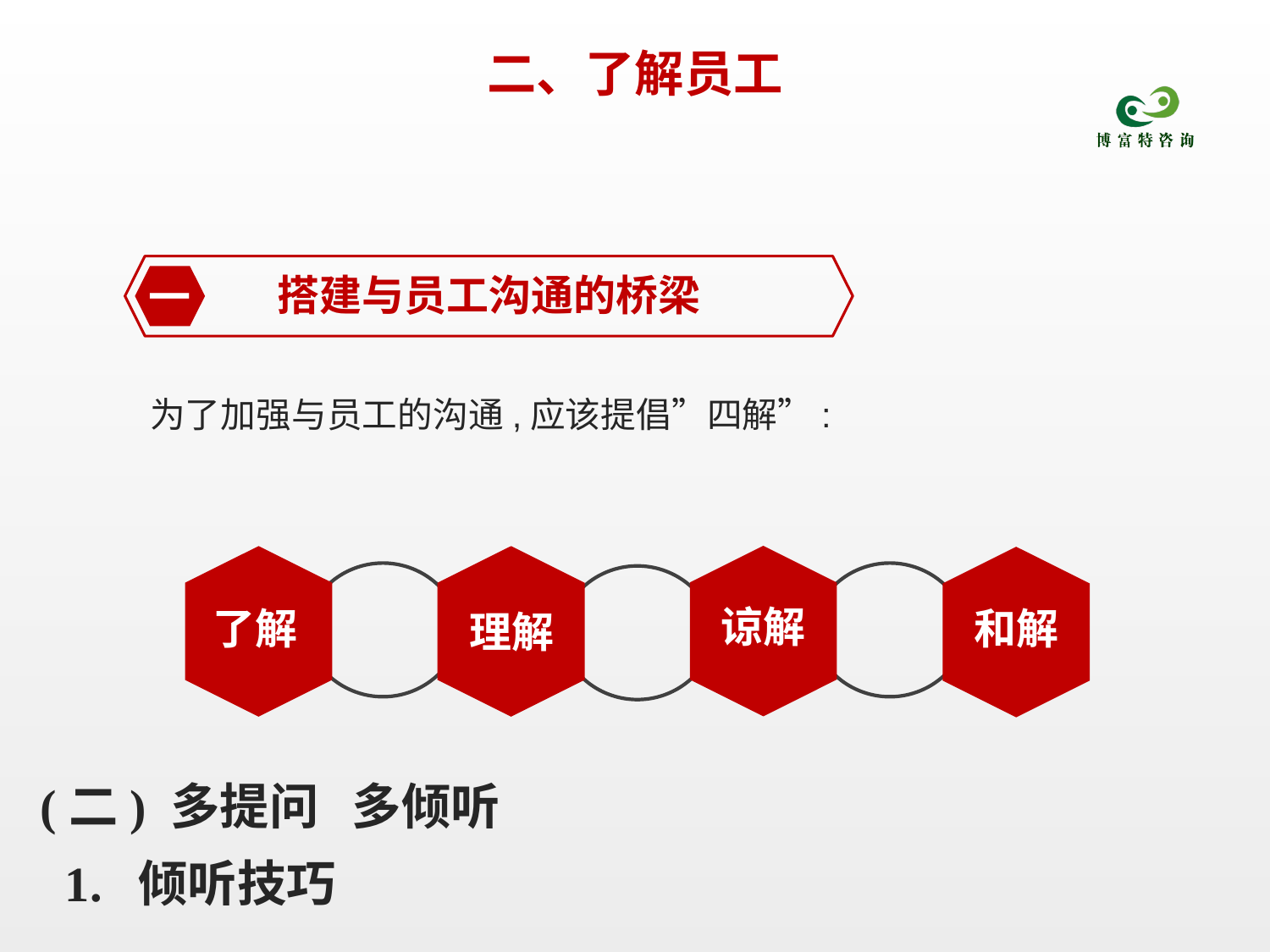

二、了解员工

搭建与员工沟通的桥梁
一

为了加强与员工的沟通,应该提倡”四解”:

谅解
了解
和解
理解
  (二) 多提问   多倾听
    1.  倾听技巧